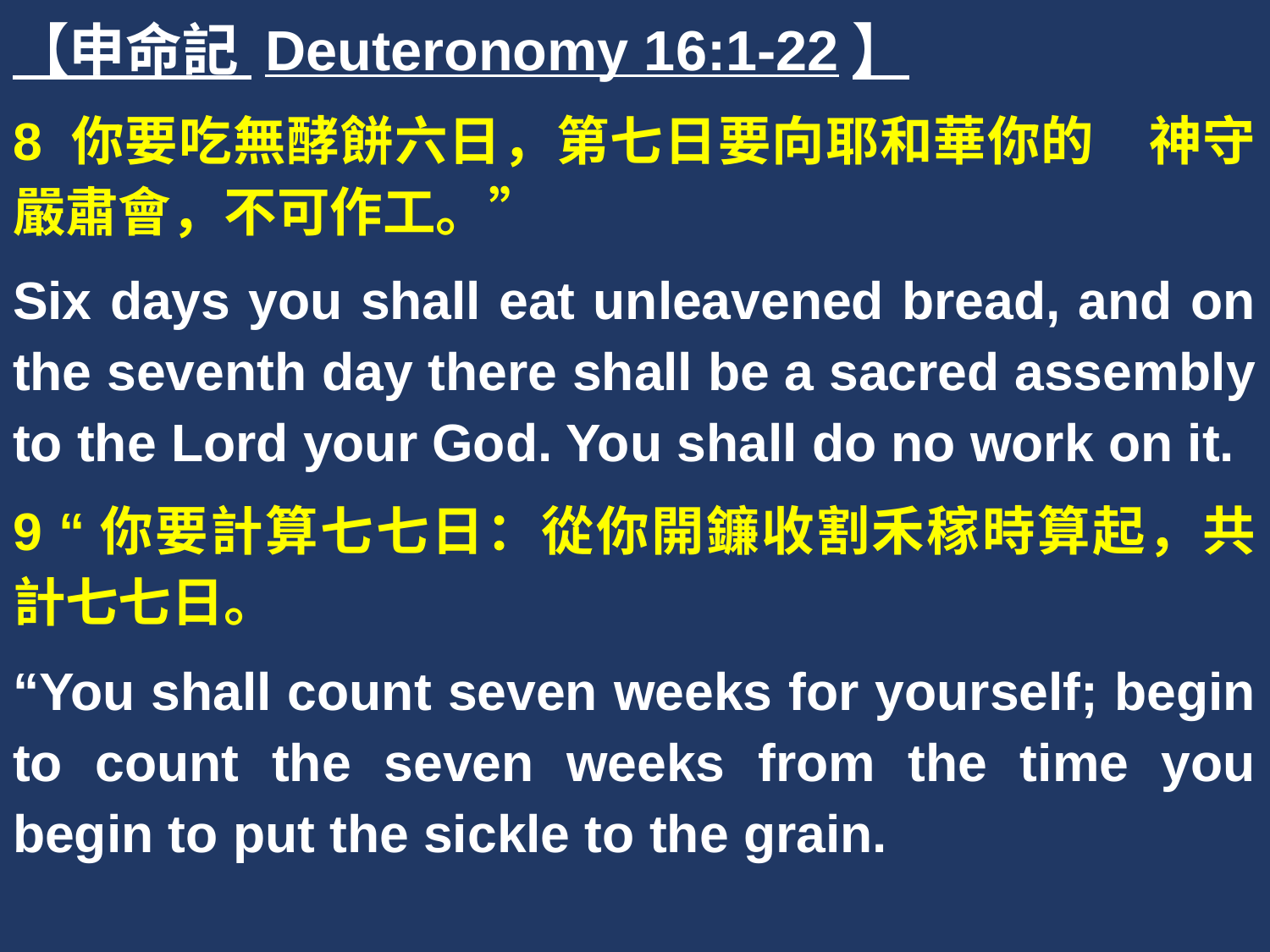

【申命記 Deuteronomy 16:1-22】
8 你要吃無酵餅六日，第七日要向耶和華你的　神守嚴肅會，不可作工。”
Six days you shall eat unleavened bread, and on the seventh day there shall be a sacred assembly to the Lord your God. You shall do no work on it.
9 “你要計算七七日：從你開鐮收割禾稼時算起，共計七七日。
“You shall count seven weeks for yourself; begin to count the seven weeks from the time you begin to put the sickle to the grain.